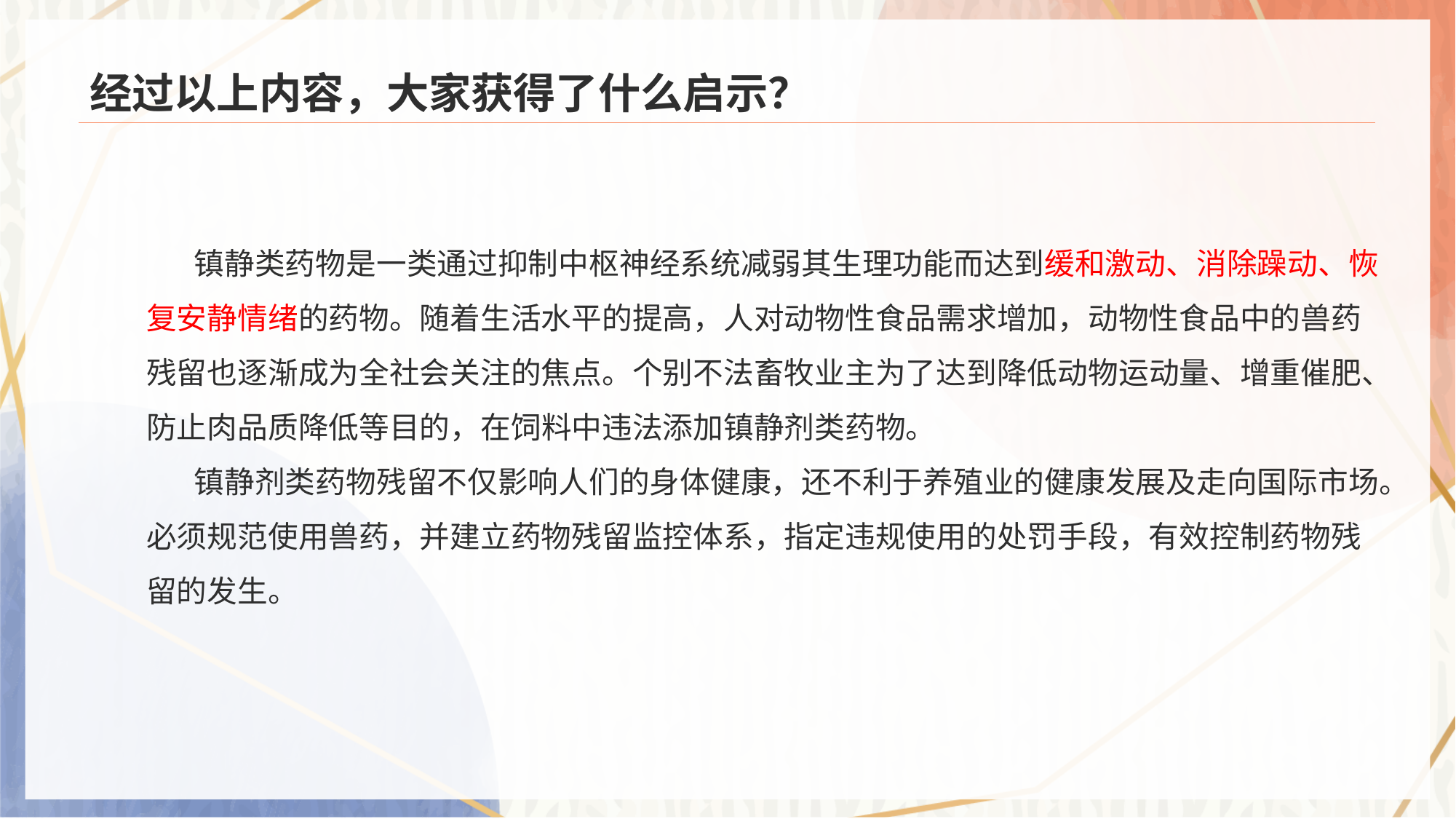

# 经过以上内容，大家获得了什么启示？
      镇静类药物是一类通过抑制中枢神经系统减弱其生理功能而达到缓和激动、消除躁动、恢复安静情绪的药物。随着生活水平的提高，人对动物性食品需求增加，动物性食品中的兽药残留也逐渐成为全社会关注的焦点。个别不法畜牧业主为了达到降低动物运动量、增重催肥、防止肉品质降低等目的，在饲料中违法添加镇静剂类药物。
      镇静剂类药物残留不仅影响人们的身体健康，还不利于养殖业的健康发展及走向国际市场。必须规范使用兽药，并建立药物残留监控体系，指定违规使用的处罚手段，有效控制药物残留的发生。